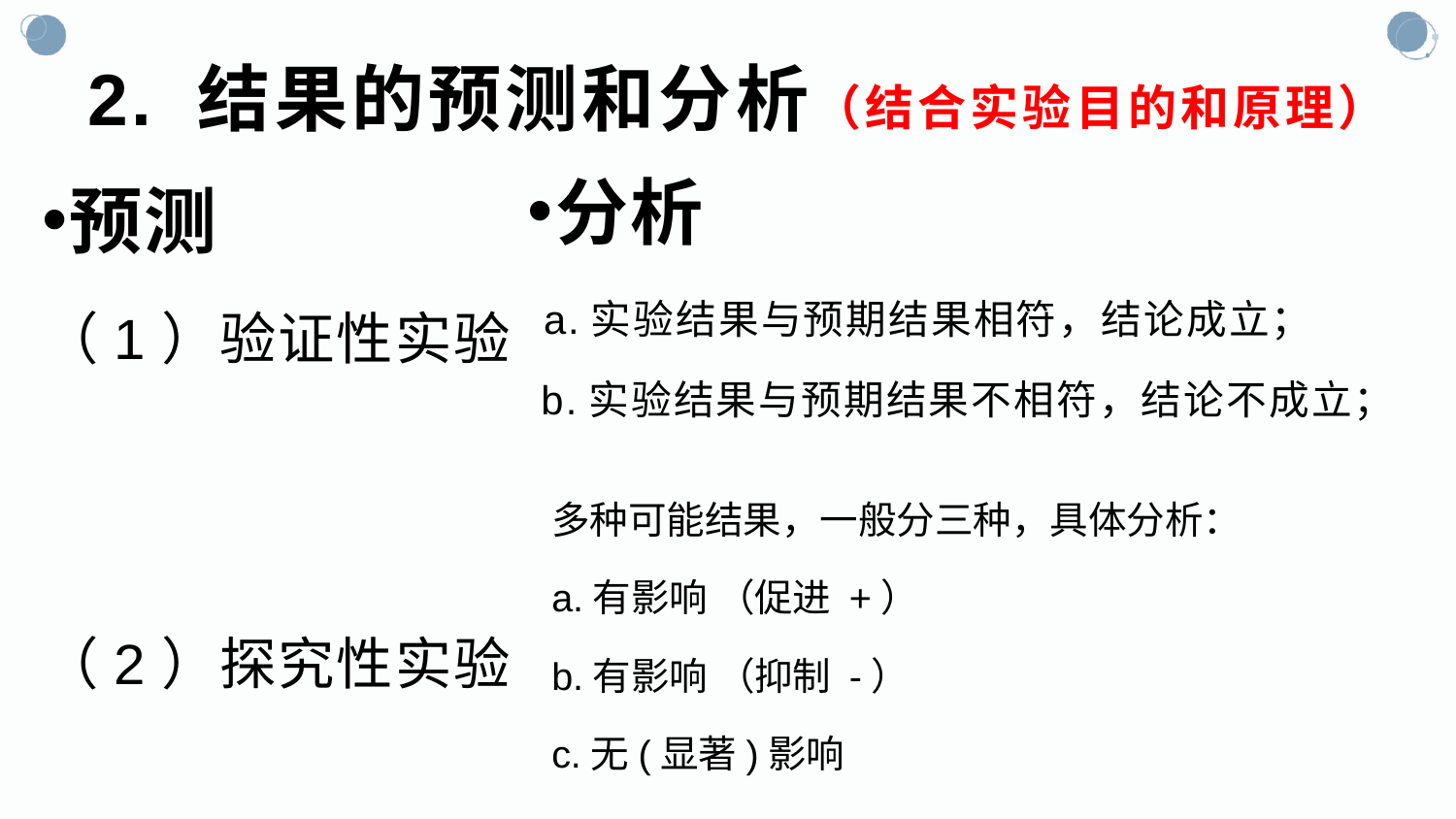

# 2. 结果的预测和分析（结合实验目的和原理）
预测
（1）验证性实验

（2）探究性实验
分析
 a.实验结果与预期结果相符，结论成立；
 b.实验结果与预期结果不相符，结论不成立；
多种可能结果，一般分三种，具体分析：
a.有影响 （促进 +）
b.有影响 （抑制 -）
c.无(显著)影响